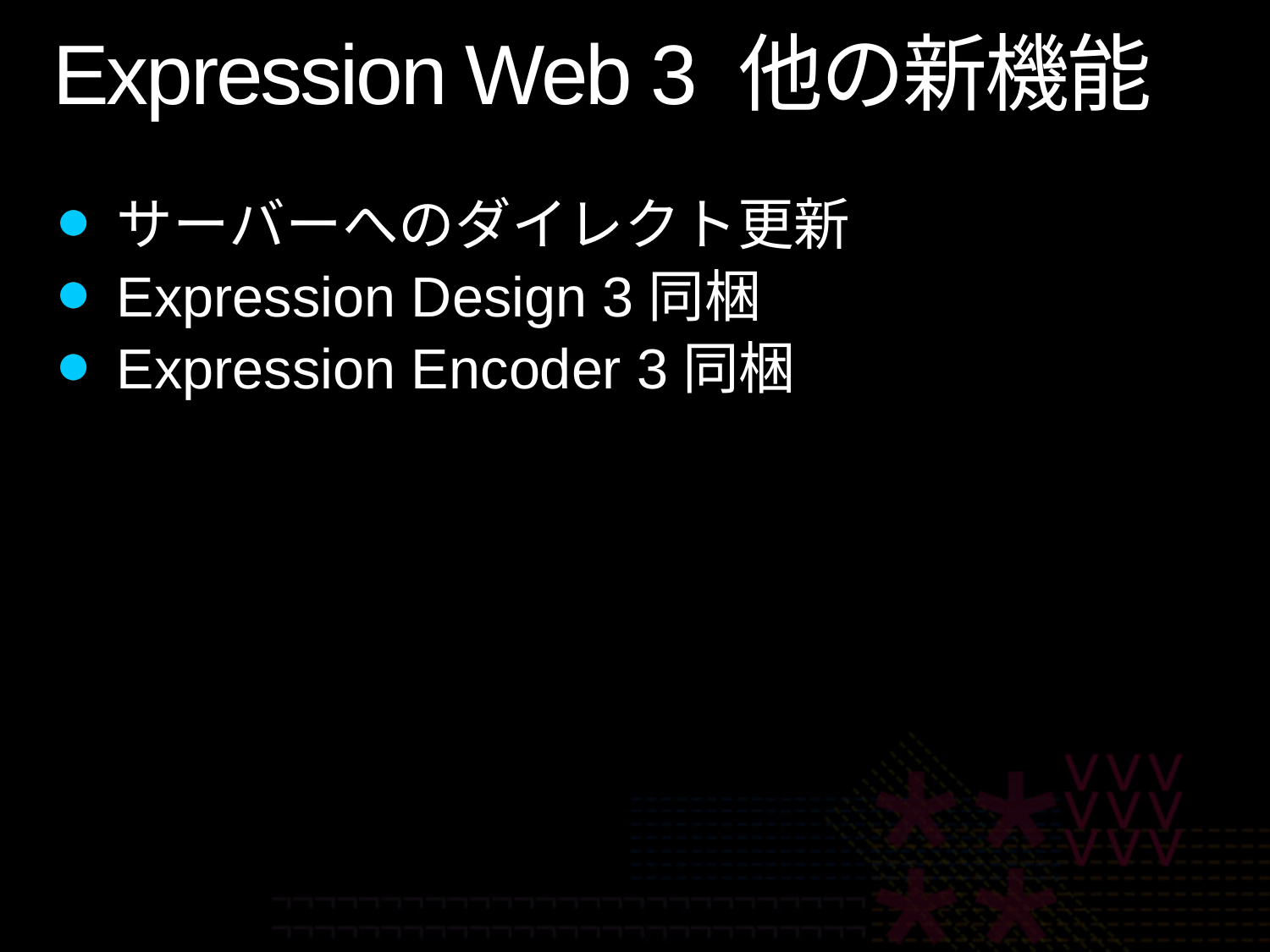

# Expression Web 3 他の新機能
サーバーへのダイレクト更新
Expression Design 3同梱
Expression Encoder 3同梱